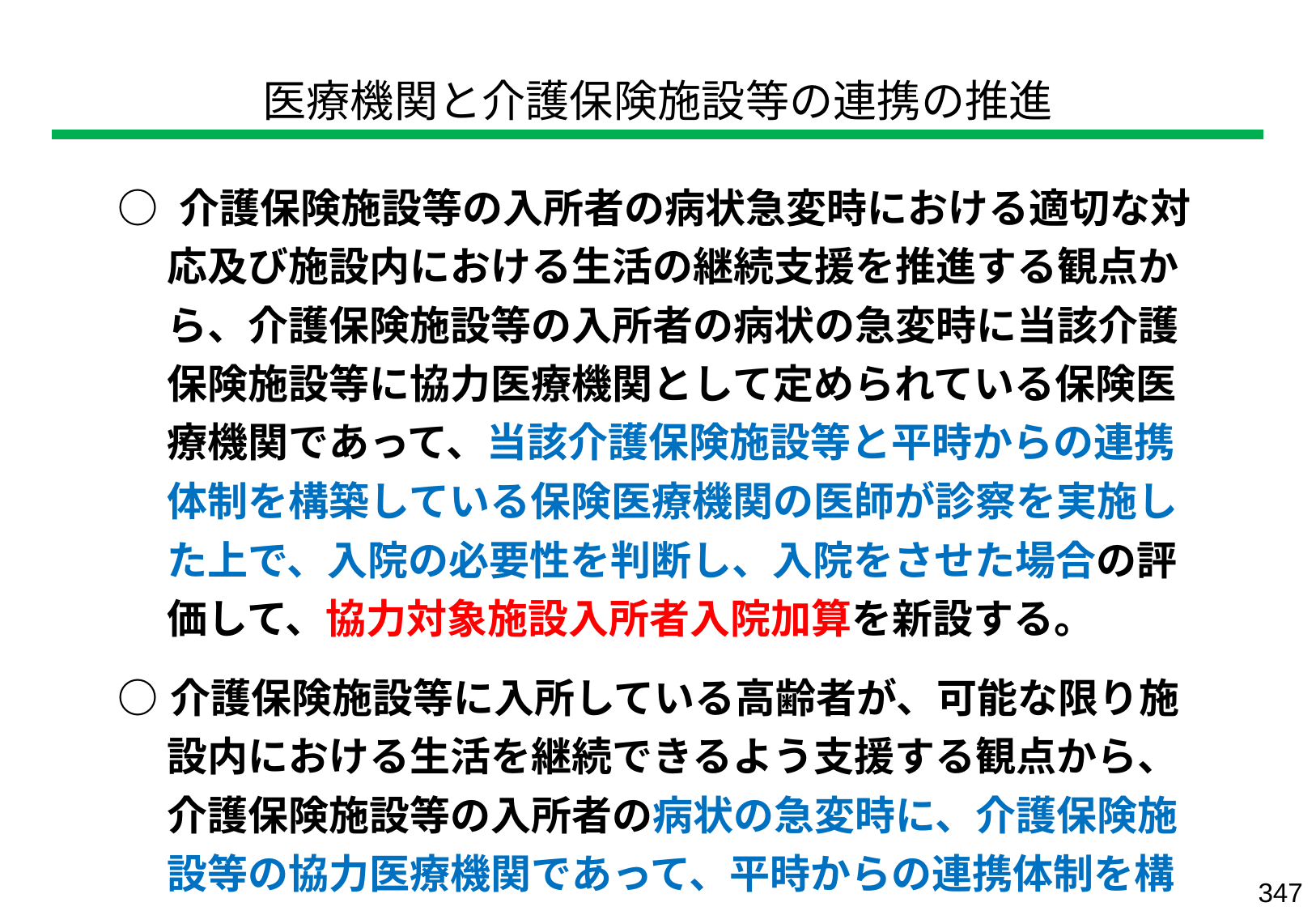

| 医療機関と介護保険施設等の連携の推進 |
| --- |
| ○ 介護保険施設等の入所者の病状急変時における適切な対応及び施設内における生活の継続支援を推進する観点から、介護保険施設等の入所者の病状の急変時に当該介護保険施設等に協力医療機関として定められている保険医療機関であって、当該介護保険施設等と平時からの連携体制を構築している保険医療機関の医師が診察を実施した上で、入院の必要性を判断し、入院をさせた場合の評価して、協力対象施設入所者入院加算を新設する。 ○介護保険施設等に入所している高齢者が、可能な限り施設内における生活を継続できるよう支援する観点から、介護保険施設等の入所者の病状の急変時に、介護保険施設等の協力医療機関であって、平時からの連携体制を構築している医療機関の医師が往診を行った場合について、介護保険施設等連携往診加算を新設する。 |
| --- |
347